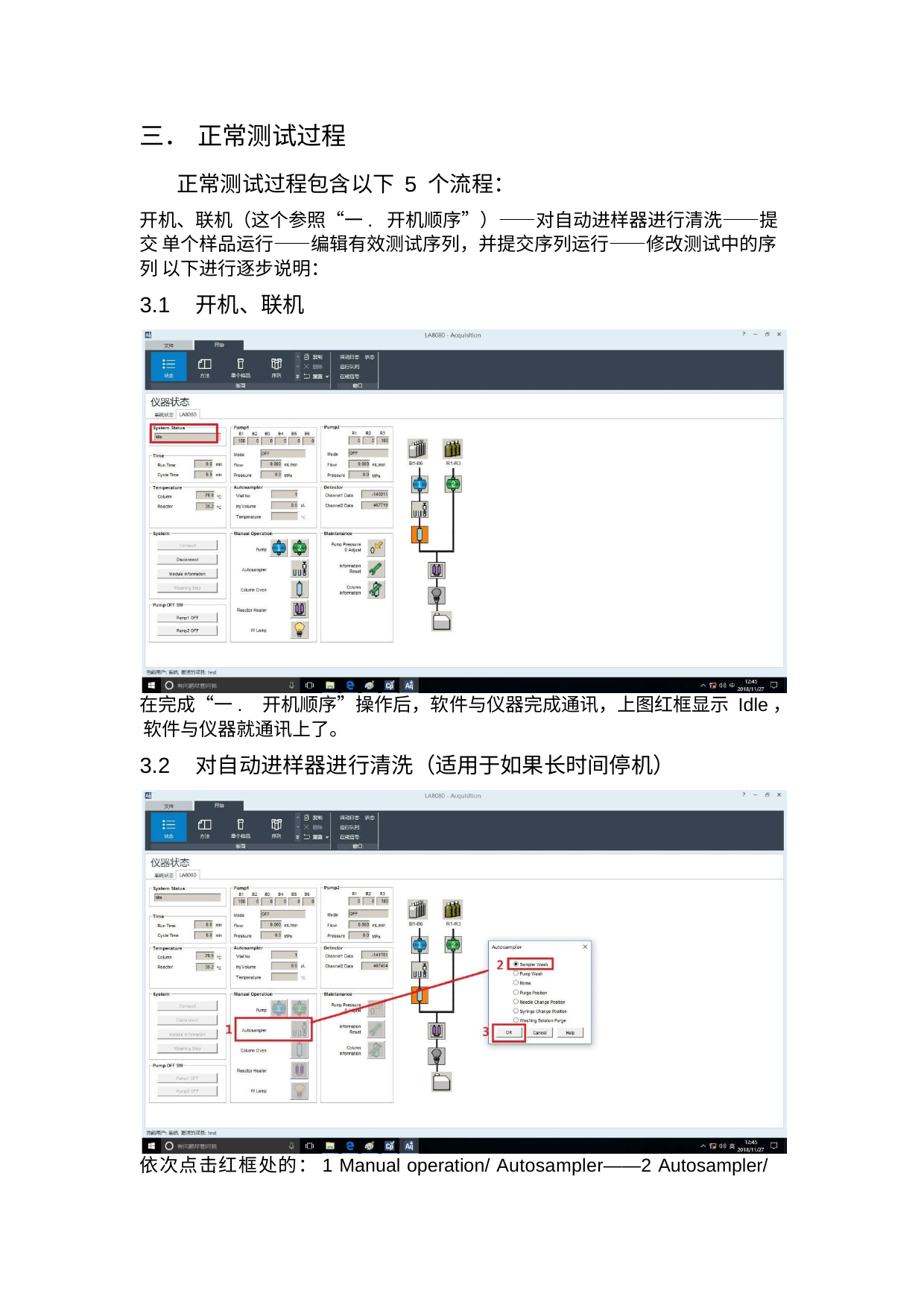

三． 正常测试过程
正常测试过程包含以下 5 个流程：
开机、联机（这个参照“一.	开机顺序”）——对自动进样器进行清洗——提交 单个样品运行——编辑有效测试序列，并提交序列运行——修改测试中的序列 以下进行逐步说明：
3.1	开机、联机

在完成“一.	开机顺序”操作后，软件与仪器完成通讯，上图红框显示 Idle，  软件与仪器就通讯上了。
3.2	对自动进样器进行清洗（适用于如果长时间停机）

依次点击红框处的：1 Manual operation/ Autosampler——2 Autosampler/